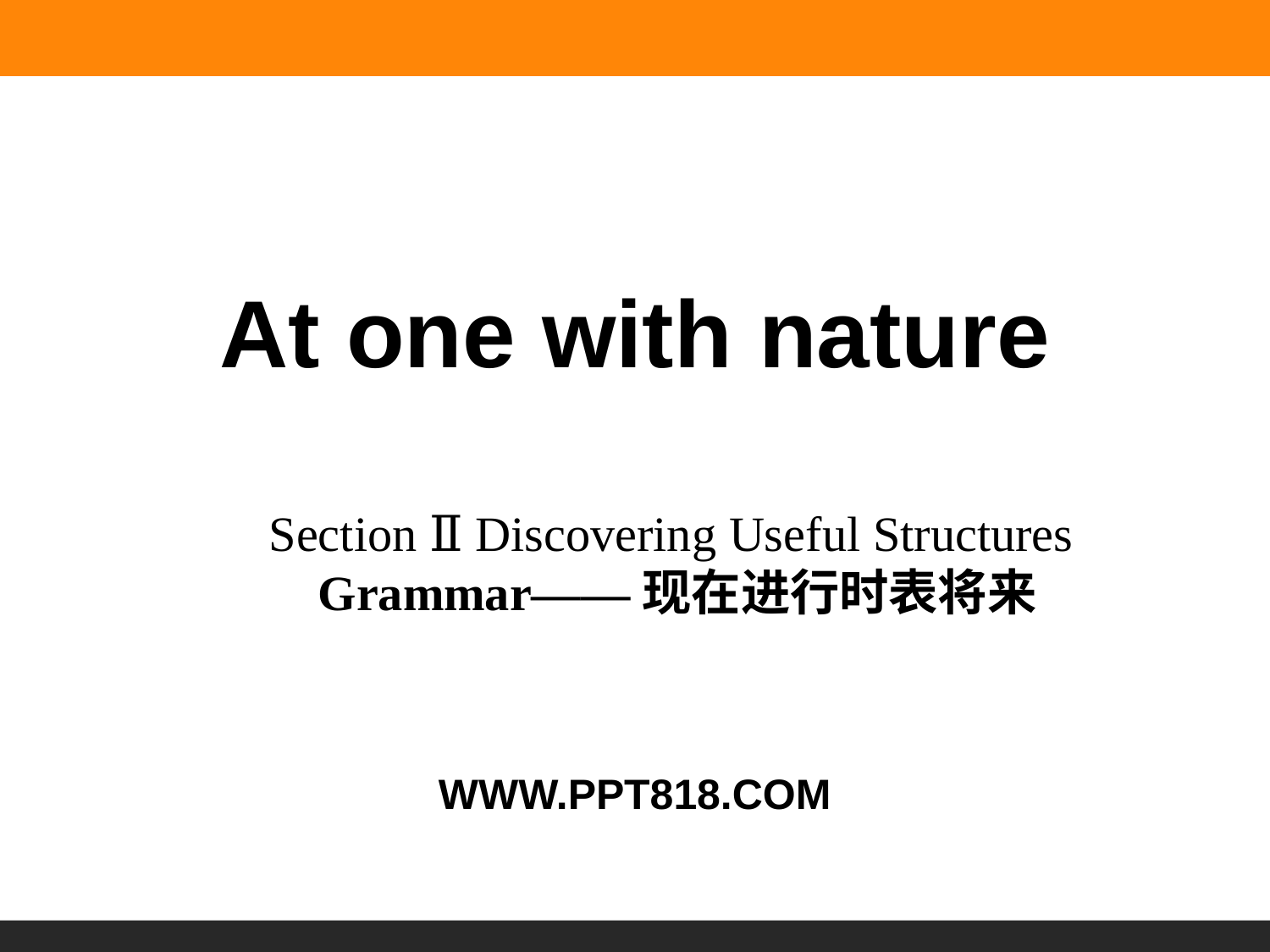

At one with nature
Section Ⅱ Discovering Useful Structures
Grammar——现在进行时表将来
WWW.PPT818.COM